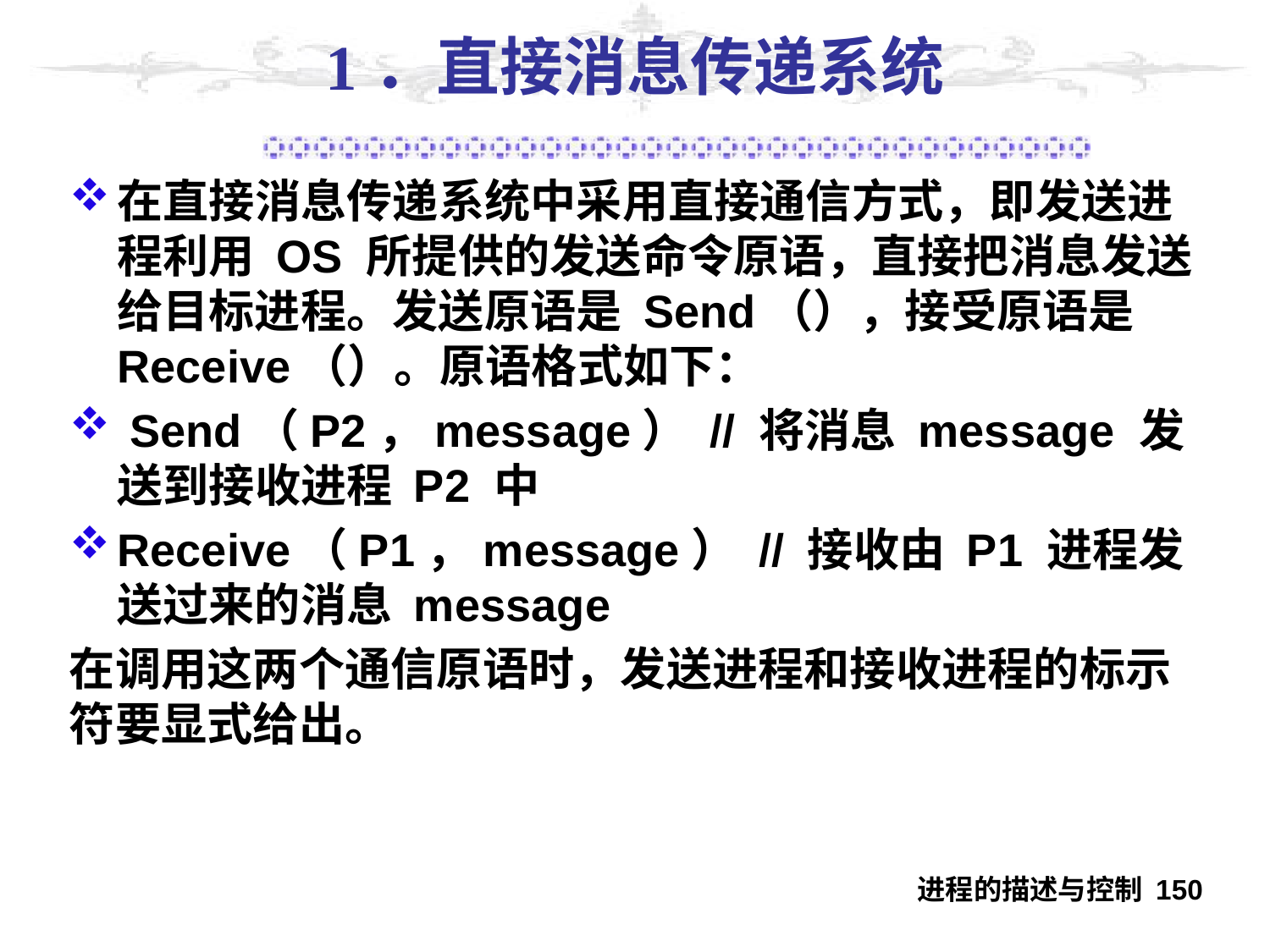

# 1．直接消息传递系统
在直接消息传递系统中采用直接通信方式，即发送进程利用 OS 所提供的发送命令原语，直接把消息发送给目标进程。发送原语是 Send（），接受原语是 Receive（）。原语格式如下：
 Send（P2，message） // 将消息 message 发送到接收进程 P2 中
Receive（P1，message） // 接收由 P1 进程发送过来的消息 message
在调用这两个通信原语时，发送进程和接收进程的标示符要显式给出。